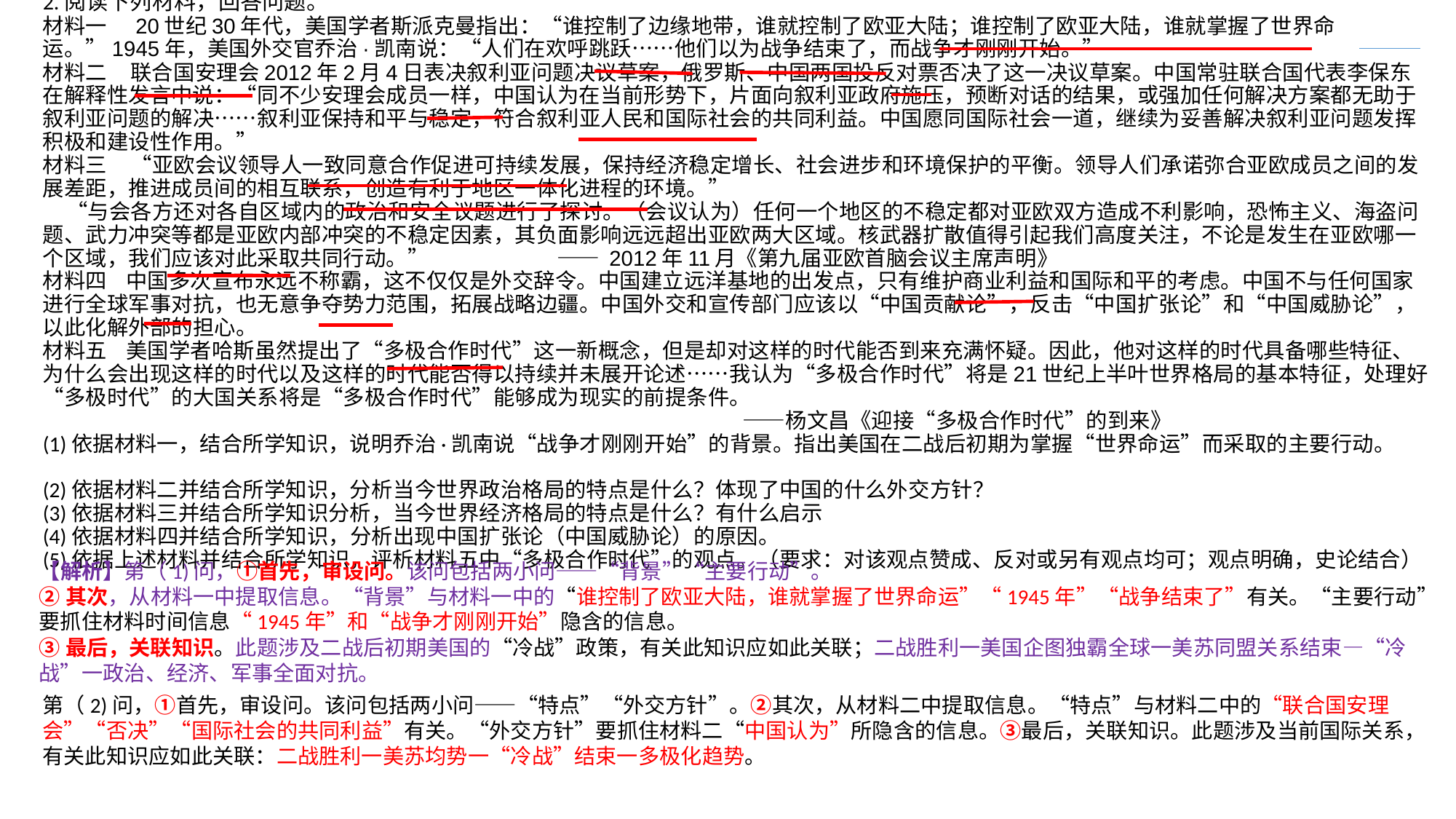

# 2.阅读下列材料，回答问题。 材料一     20世纪30年代，美国学者斯派克曼指出：“谁控制了边缘地带，谁就控制了欧亚大陆；谁控制了欧亚大陆，谁就掌握了世界命运。”1945年，美国外交官乔治·凯南说：“人们在欢呼跳跃……他们以为战争结束了，而战争才刚刚开始。” 材料二     联合国安理会2012年2月4日表决叙利亚问题决议草案，俄罗斯、中国两国投反对票否决了这一决议草案。中国常驻联合国代表李保东在解释性发言中说：“同不少安理会成员一样，中国认为在当前形势下，片面向叙利亚政府施压，预断对话的结果，或强加任何解决方案都无助于叙利亚问题的解决……叙利亚保持和平与稳定，符合叙利亚人民和国际社会的共同利益。中国愿同国际社会一道，继续为妥善解决叙利亚问题发挥积极和建设性作用。” 材料三     “亚欧会议领导人一致同意合作促进可持续发展，保持经济稳定增长、社会进步和环境保护的平衡。领导人们承诺弥合亚欧成员之间的发展差距，推进成员间的相互联系，创造有利于地区一体化进程的环境。” “与会各方还对各自区域内的政治和安全议题进行了探讨。（会议认为）任何一个地区的不稳定都对亚欧双方造成不利影响，恐怖主义、海盗问题、武力冲突等都是亚欧内部冲突的不稳定因素，其负面影响远远超出亚欧两大区域。核武器扩散值得引起我们高度关注，不论是发生在亚欧哪一个区域，我们应该对此采取共同行动。”                           —— 2012年11月《第九届亚欧首脑会议主席声明》 材料四    中国多次宣布永远不称霸，这不仅仅是外交辞令。中国建立远洋基地的出发点，只有维护商业利益和国际和平的考虑。中国不与任何国家进行全球军事对抗，也无意争夺势力范围，拓展战略边疆。中国外交和宣传部门应该以“中国贡献论”，反击“中国扩张论”和“中国威胁论”，以此化解外部的担心。 材料五    美国学者哈斯虽然提出了“多极合作时代”这一新概念，但是却对这样的时代能否到来充满怀疑。因此，他对这样的时代具备哪些特征、为什么会出现这样的时代以及这样的时代能否得以持续并未展开论述……我认为“多极合作时代”将是21世纪上半叶世界格局的基本特征，处理好“多极时代”的大国关系将是“多极合作时代”能够成为现实的前提条件。 ——杨文昌《迎接“多极合作时代”的到来》 (1)依据材料一，结合所学知识，说明乔治·凯南说“战争才刚刚开始”的背景。指出美国在二战后初期为掌握“世界命运”而采取的主要行动。 (2)依据材料二并结合所学知识，分析当今世界政治格局的特点是什么？体现了中国的什么外交方针？ (3)依据材料三并结合所学知识分析，当今世界经济格局的特点是什么？有什么启示 (4)依据材料四并结合所学知识，分析出现中国扩张论（中国威胁论）的原因。 (5)依据上述材料并结合所学知识，评析材料五中“多极合作时代”的观点。（要求：对该观点赞成、反对或另有观点均可；观点明确，史论结合）
【解析】第（1)问，①首先，审设问。该问包括两小问——“背景”“主要行动”。
②其次，从材料一中提取信息。“背景”与材料一中的“谁控制了欧亚大陆，谁就掌握了世界命运”“1945年”“战争结束了”有关。“主要行动”要抓住材料时间信息“1945年”和“战争才刚刚开始”隐含的信息。
③最后，关联知识。此题涉及二战后初期美国的“冷战”政策，有关此知识应如此关联；二战胜利一美国企图独霸全球一美苏同盟关系结束—“冷战”一政治、经济、军事全面对抗。
第（2)问，①首先，审设问。该问包括两小问——“特点”“外交方针”。②其次，从材料二中提取信息。“特点”与材料二中的“联合国安理会”“否决”“国际社会的共同利益”有关。“外交方针”要抓住材料二“中国认为”所隐含的信息。③最后，关联知识。此题涉及当前国际关系，有关此知识应如此关联：二战胜利一美苏均势一“冷战”结束一多极化趋势。